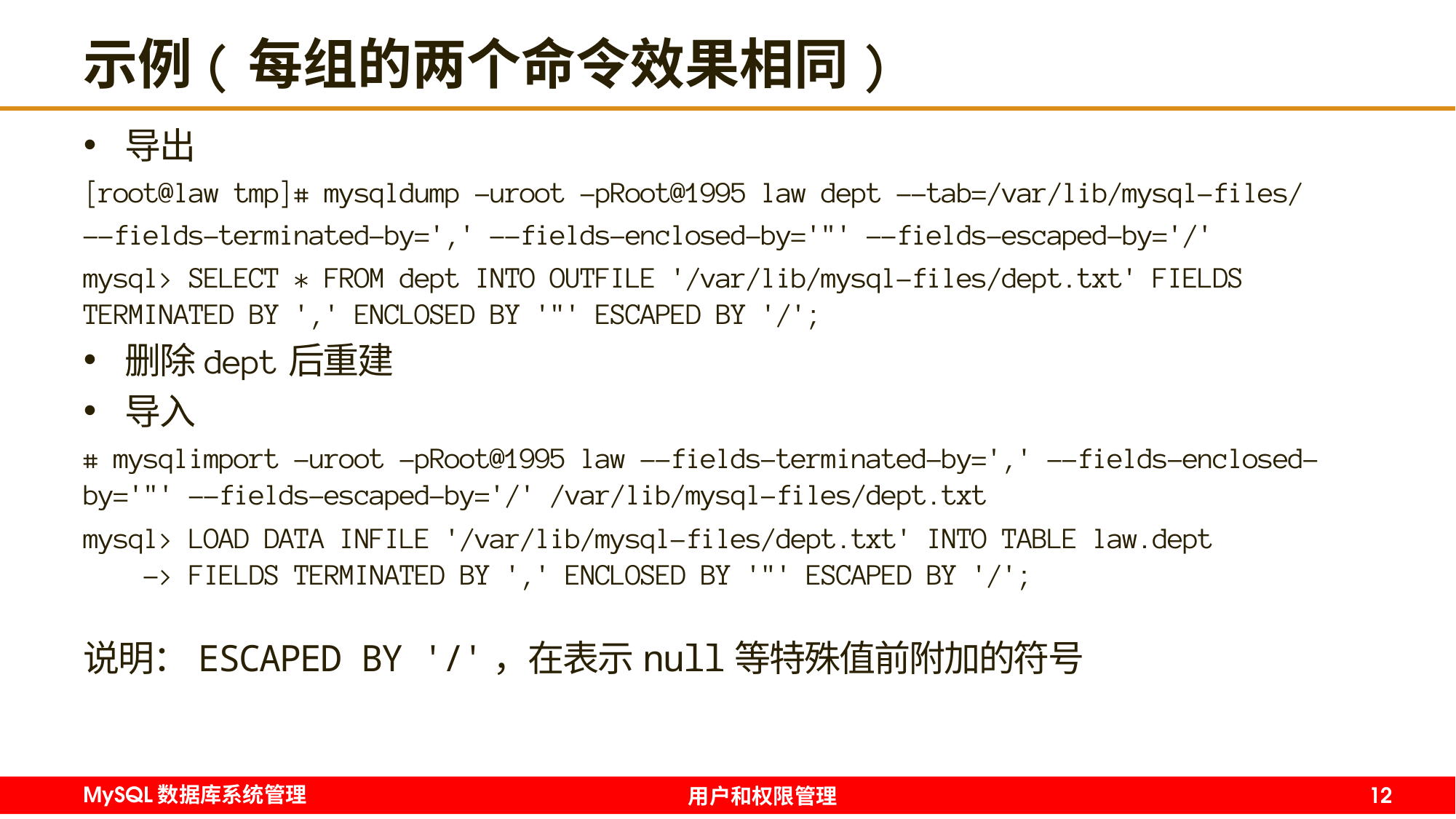

# 示例(每组的两个命令效果相同)
导出
[root@law tmp]# mysqldump -uroot -pRoot@1995 law dept --tab=/var/lib/mysql-files/
--fields-terminated-by=',' --fields-enclosed-by='"' --fields-escaped-by='/'
mysql> SELECT * FROM dept INTO OUTFILE '/var/lib/mysql-files/dept.txt' FIELDS TERMINATED BY ',' ENCLOSED BY '"' ESCAPED BY '/';
删除dept后重建
导入
# mysqlimport -uroot -pRoot@1995 law --fields-terminated-by=',' --fields-enclosed-by='"' --fields-escaped-by='/' /var/lib/mysql-files/dept.txt
mysql> LOAD DATA INFILE '/var/lib/mysql-files/dept.txt' INTO TABLE law.dept
    -> FIELDS TERMINATED BY ',' ENCLOSED BY '"' ESCAPED BY '/';
说明：ESCAPED BY '/'，在表示null等特殊值前附加的符号